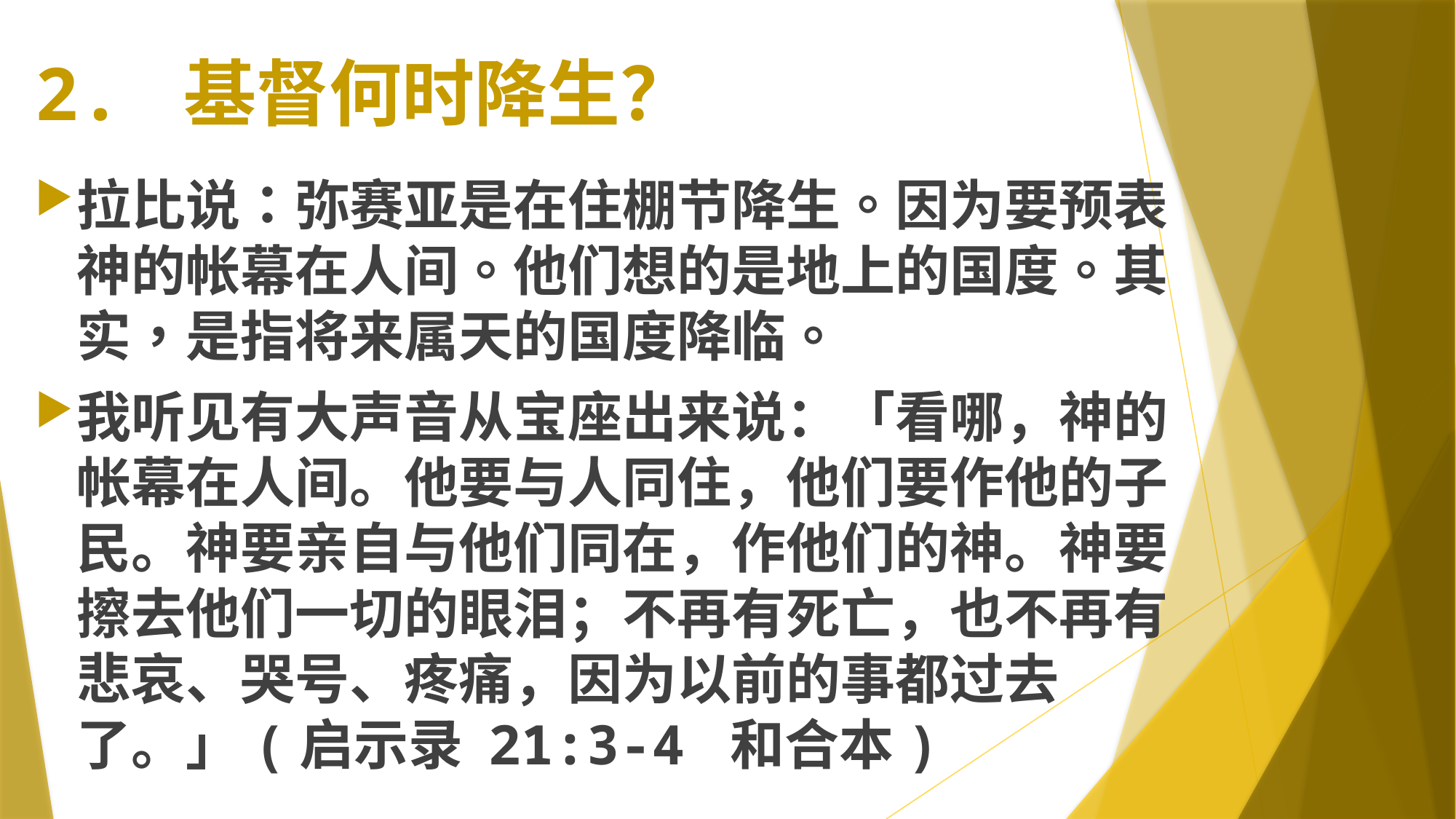

# 2. 基督何时降生？
拉比说：弥赛亚是在住棚节降生。因为要预表神的帐幕在人间。他们想的是地上的国度。其实，是指将来属天的国度降临。
我听见有大声音从宝座出来说：「看哪，神的帐幕在人间。他要与人同住，他们要作他的子民。神要亲自与他们同在，作他们的神。神要擦去他们一切的眼泪；不再有死亡，也不再有悲哀、哭号、疼痛，因为以前的事都过去了。」(启示录 21:3-4 和合本)